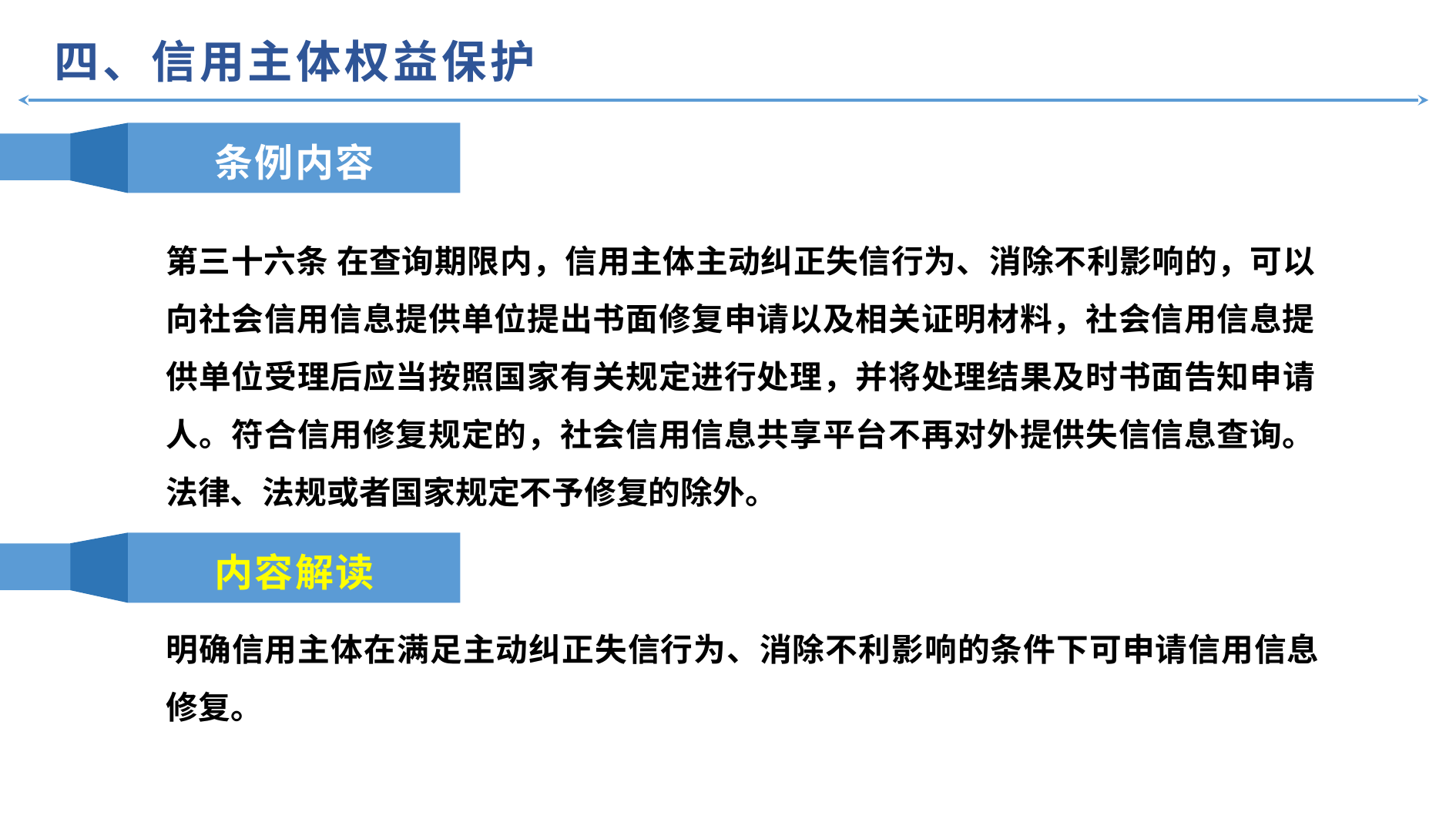

四、信用主体权益保护
条例内容

第三十六条 在查询期限内，信用主体主动纠正失信行为、消除不利影响的，可以向社会信用信息提供单位提出书面修复申请以及相关证明材料，社会信用信息提供单位受理后应当按照国家有关规定进行处理，并将处理结果及时书面告知申请人。符合信用修复规定的，社会信用信息共享平台不再对外提供失信信息查询。法律、法规或者国家规定不予修复的除外。
内容解读

明确信用主体在满足主动纠正失信行为、消除不利影响的条件下可申请信用信息修复。